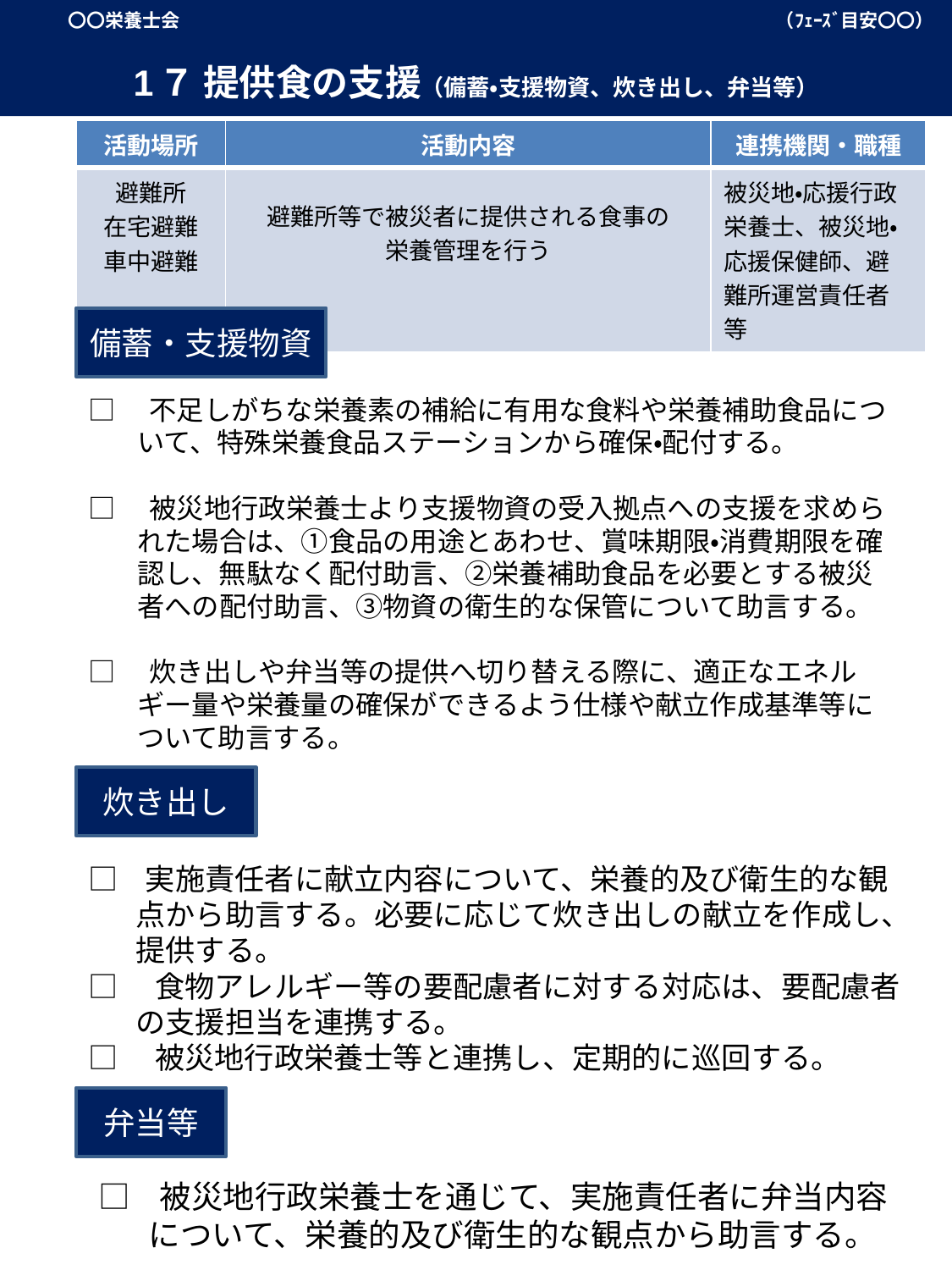

〇〇栄養士会　　　　　　　　　　　　　　　　　　　　　　　　　　　　　　　　（ﾌｪｰｽﾞ目安〇〇）

1７ 提供食の支援（備蓄・支援物資、炊き出し、弁当等）
| 活動場所 | 活動内容 | 連携機関・職種 |
| --- | --- | --- |
| 避難所 在宅避難 車中避難 | 避難所等で被災者に提供される食事の 栄養管理を行う | 被災地・応援行政栄養士、被災地・応援保健師、避難所運営責任者等 |
備蓄・支援物資
□　不足しがちな栄養素の補給に有用な食料や栄養補助食品について、特殊栄養食品ステーションから確保・配付する。

□　被災地行政栄養士より支援物資の受入拠点への支援を求められた場合は、①食品の用途とあわせ、賞味期限・消費期限を確認し、無駄なく配付助言、②栄養補助食品を必要とする被災者への配付助言、③物資の衛生的な保管について助言する。

□　炊き出しや弁当等の提供へ切り替える際に、適正なエネルギー量や栄養量の確保ができるよう仕様や献立作成基準等について助言する。
炊き出し
□   実施責任者に献立内容について、栄養的及び衛生的な観点から助言する。必要に応じて炊き出しの献立を作成し、提供する。
□　食物アレルギー等の要配慮者に対する対応は、要配慮者の支援担当を連携する。
□　被災地行政栄養士等と連携し、定期的に巡回する。
弁当等
□   被災地行政栄養士を通じて、実施責任者に弁当内容について、栄養的及び衛生的な観点から助言する。